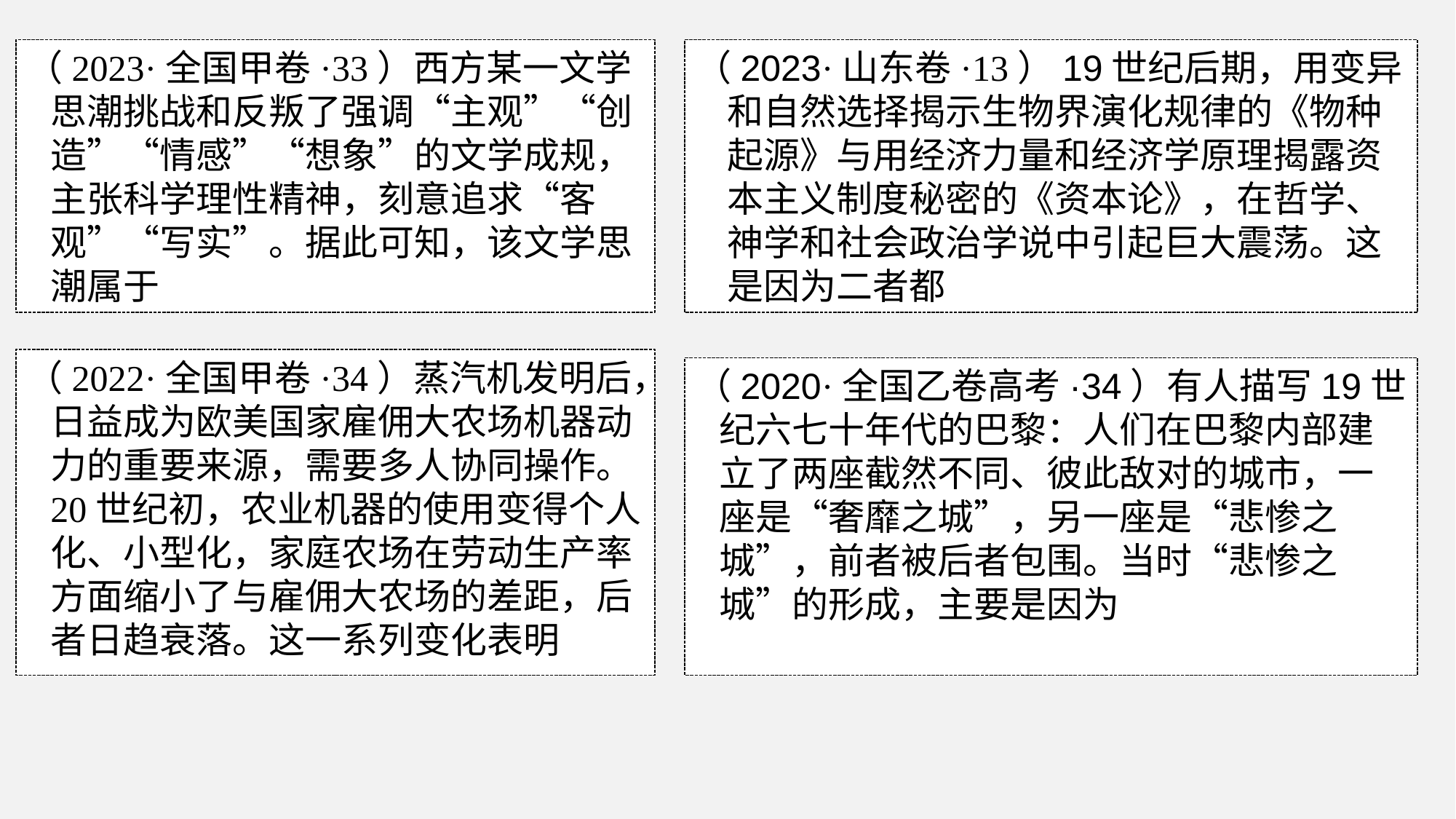

（2023·全国甲卷·33）西方某一文学思潮挑战和反叛了强调“主观”“创造”“情感”“想象”的文学成规，主张科学理性精神，刻意追求“客观”“写实”。据此可知，该文学思潮属于
（2023·山东卷·13）19世纪后期，用变异和自然选择揭示生物界演化规律的《物种起源》与用经济力量和经济学原理揭露资本主义制度秘密的《资本论》，在哲学、神学和社会政治学说中引起巨大震荡。这是因为二者都
（2022·全国甲卷·34）蒸汽机发明后，日益成为欧美国家雇佣大农场机器动力的重要来源，需要多人协同操作。20世纪初，农业机器的使用变得个人化、小型化，家庭农场在劳动生产率方面缩小了与雇佣大农场的差距，后者日趋衰落。这一系列变化表明
（2020·全国乙卷高考·34）有人描写19世纪六七十年代的巴黎：人们在巴黎内部建立了两座截然不同、彼此敌对的城市，一座是“奢靡之城”，另一座是“悲惨之城”，前者被后者包围。当时“悲惨之城”的形成，主要是因为